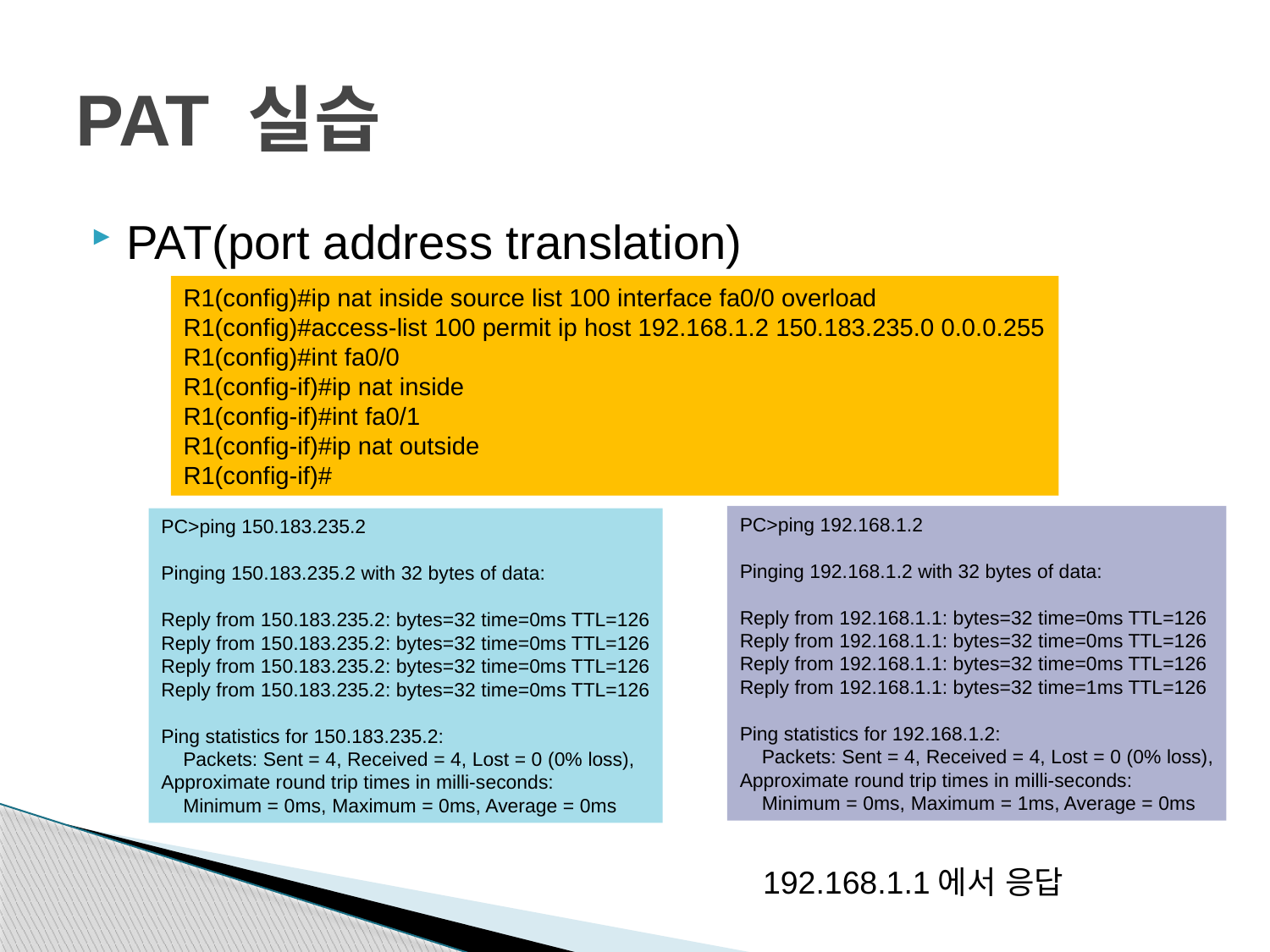

# PAT 실습
PAT(port address translation)
R1(config)#ip nat inside source list 100 interface fa0/0 overload
R1(config)#access-list 100 permit ip host 192.168.1.2 150.183.235.0 0.0.0.255
R1(config)#int fa0/0
R1(config-if)#ip nat inside
R1(config-if)#int fa0/1
R1(config-if)#ip nat outside
R1(config-if)#
PC>ping 192.168.1.2

Pinging 192.168.1.2 with 32 bytes of data:

Reply from 192.168.1.1: bytes=32 time=0ms TTL=126
Reply from 192.168.1.1: bytes=32 time=0ms TTL=126
Reply from 192.168.1.1: bytes=32 time=0ms TTL=126
Reply from 192.168.1.1: bytes=32 time=1ms TTL=126

Ping statistics for 192.168.1.2:
    Packets: Sent = 4, Received = 4, Lost = 0 (0% loss),
Approximate round trip times in milli-seconds:
    Minimum = 0ms, Maximum = 1ms, Average = 0ms
PC>ping 150.183.235.2

Pinging 150.183.235.2 with 32 bytes of data:

Reply from 150.183.235.2: bytes=32 time=0ms TTL=126
Reply from 150.183.235.2: bytes=32 time=0ms TTL=126
Reply from 150.183.235.2: bytes=32 time=0ms TTL=126
Reply from 150.183.235.2: bytes=32 time=0ms TTL=126

Ping statistics for 150.183.235.2:
    Packets: Sent = 4, Received = 4, Lost = 0 (0% loss),
Approximate round trip times in milli-seconds:
    Minimum = 0ms, Maximum = 0ms, Average = 0ms
192.168.1.1에서 응답